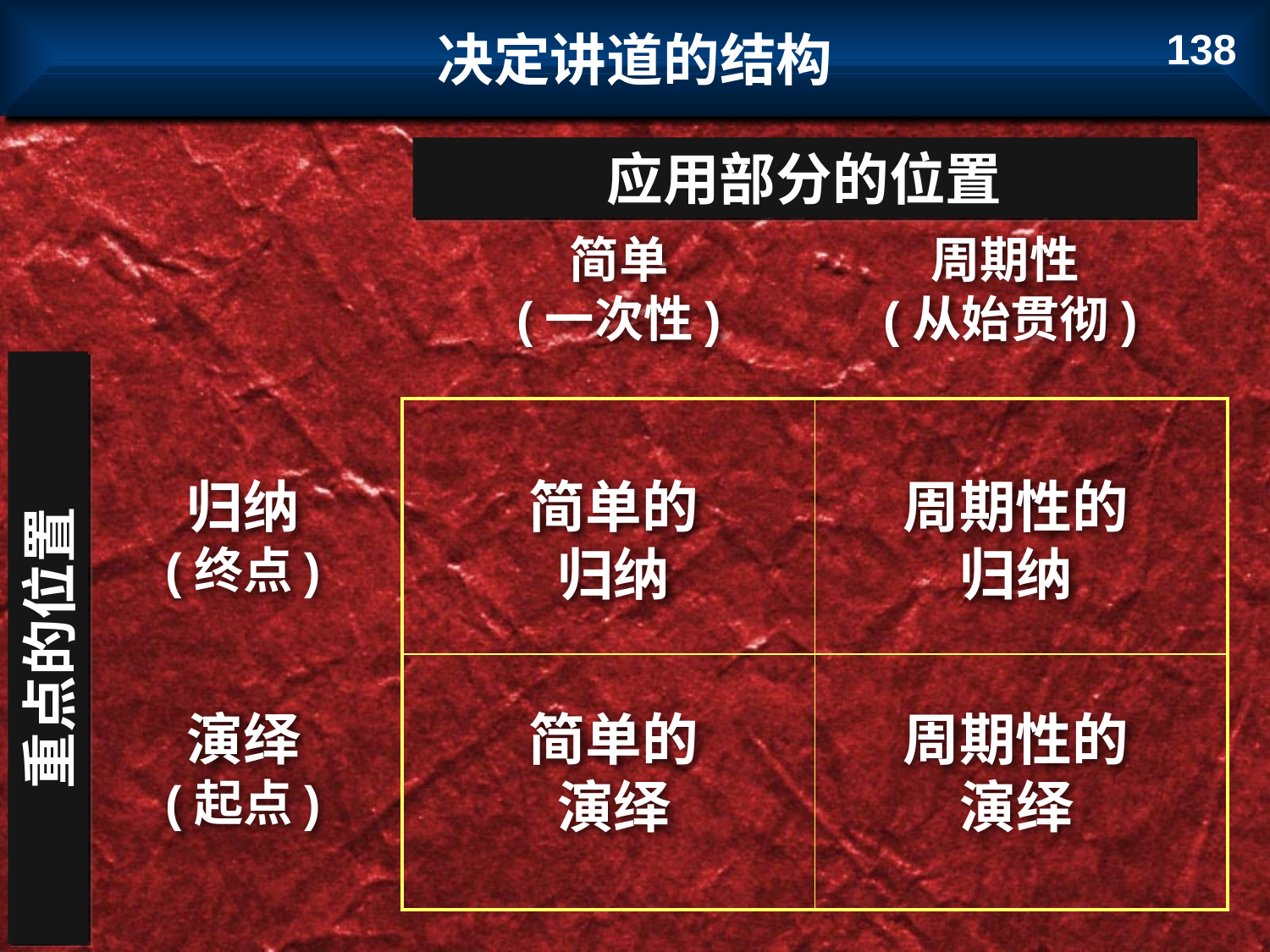

决定讲道的结构
138
应用部分的位置
简单
(一次性)
周期性
(从始贯彻)
|  |  |
| --- | --- |
|  |  |
归纳
(终点)
简单的
归纳
周期性的归纳
重点的位置
演绎
(起点)
简单的
演绎
周期性的演绎